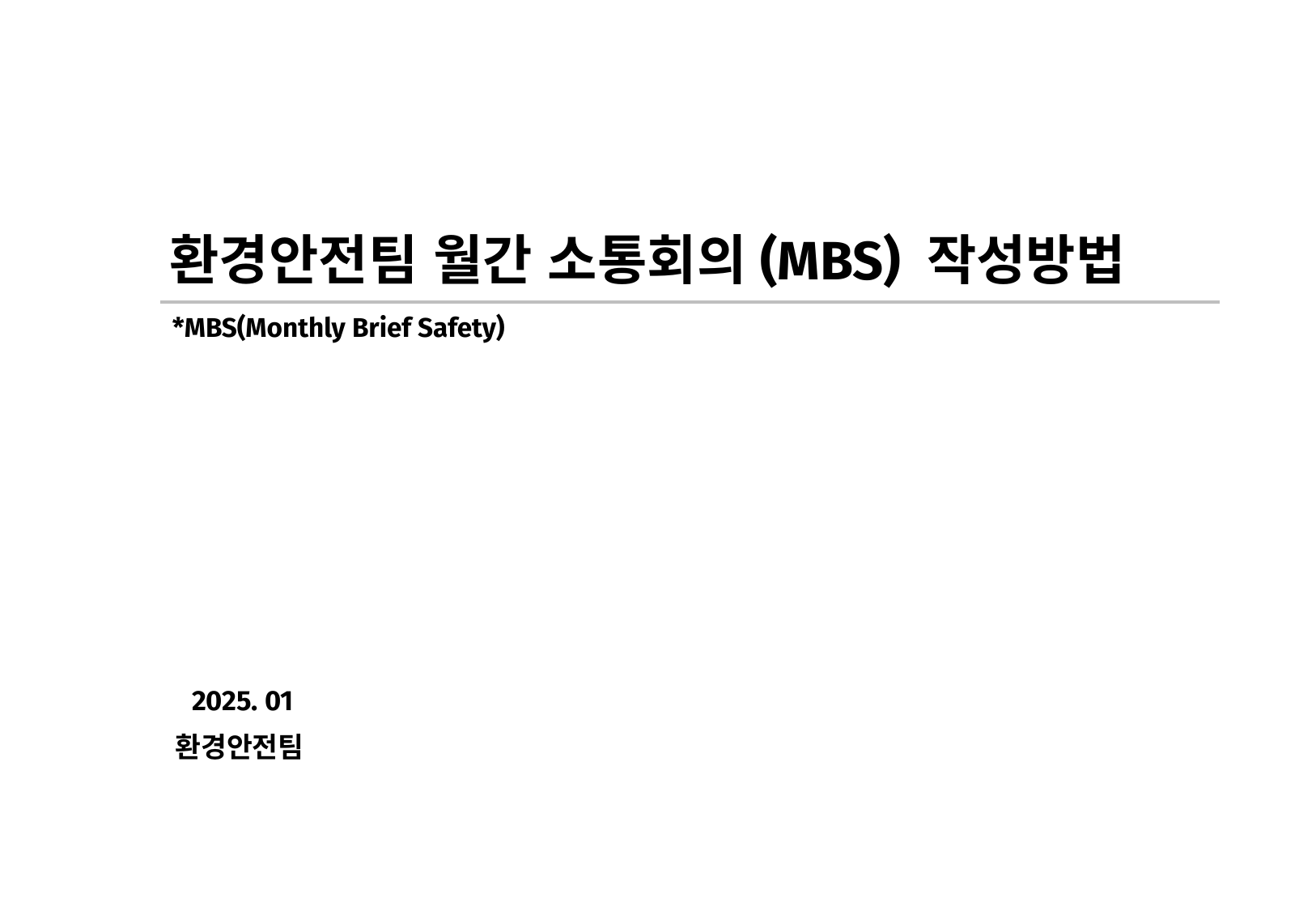

환경안전팀 월간 소통회의(MBS) 작성방법
*MBS(Monthly Brief Safety)
2025. 01
환경안전팀